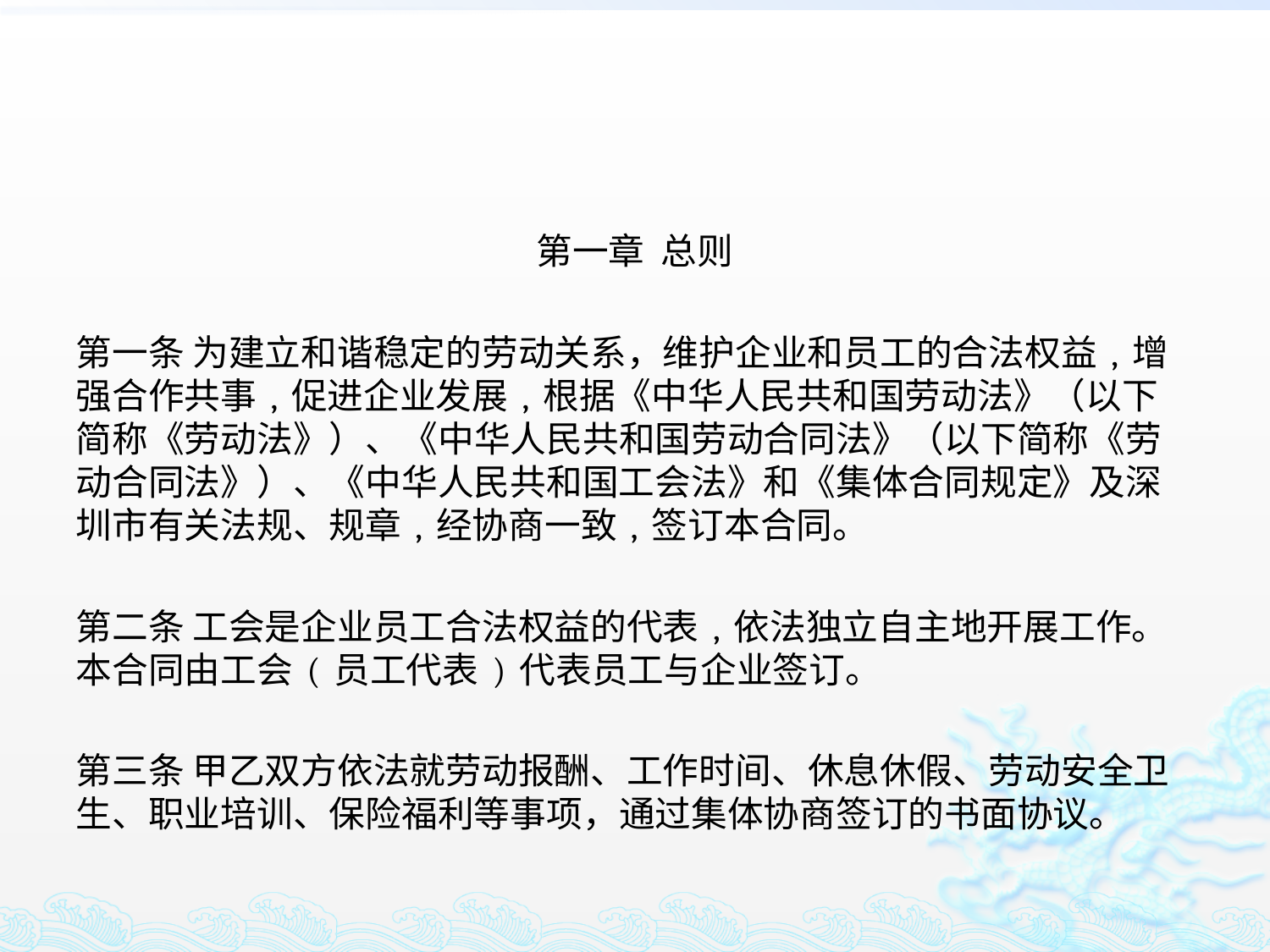

#
第一章  总则

第一条 为建立和谐稳定的劳动关系，维护企业和员工的合法权益 , 增强合作共事 , 促进企业发展 , 根据《中华人民共和国劳动法》（以下简称《劳动法》）、《中华人民共和国劳动合同法》（以下简称《劳动合同法》）、《中华人民共和国工会法》和《集体合同规定》及深圳市有关法规、规章 , 经协商一致 , 签订本合同。

第二条 工会是企业员工合法权益的代表 , 依法独立自主地开展工作。本合同由工会 ( 员工代表 ) 代表员工与企业签订。

第三条 甲乙双方依法就劳动报酬、工作时间、休息休假、劳动安全卫生、职业培训、保险福利等事项，通过集体协商签订的书面协议。